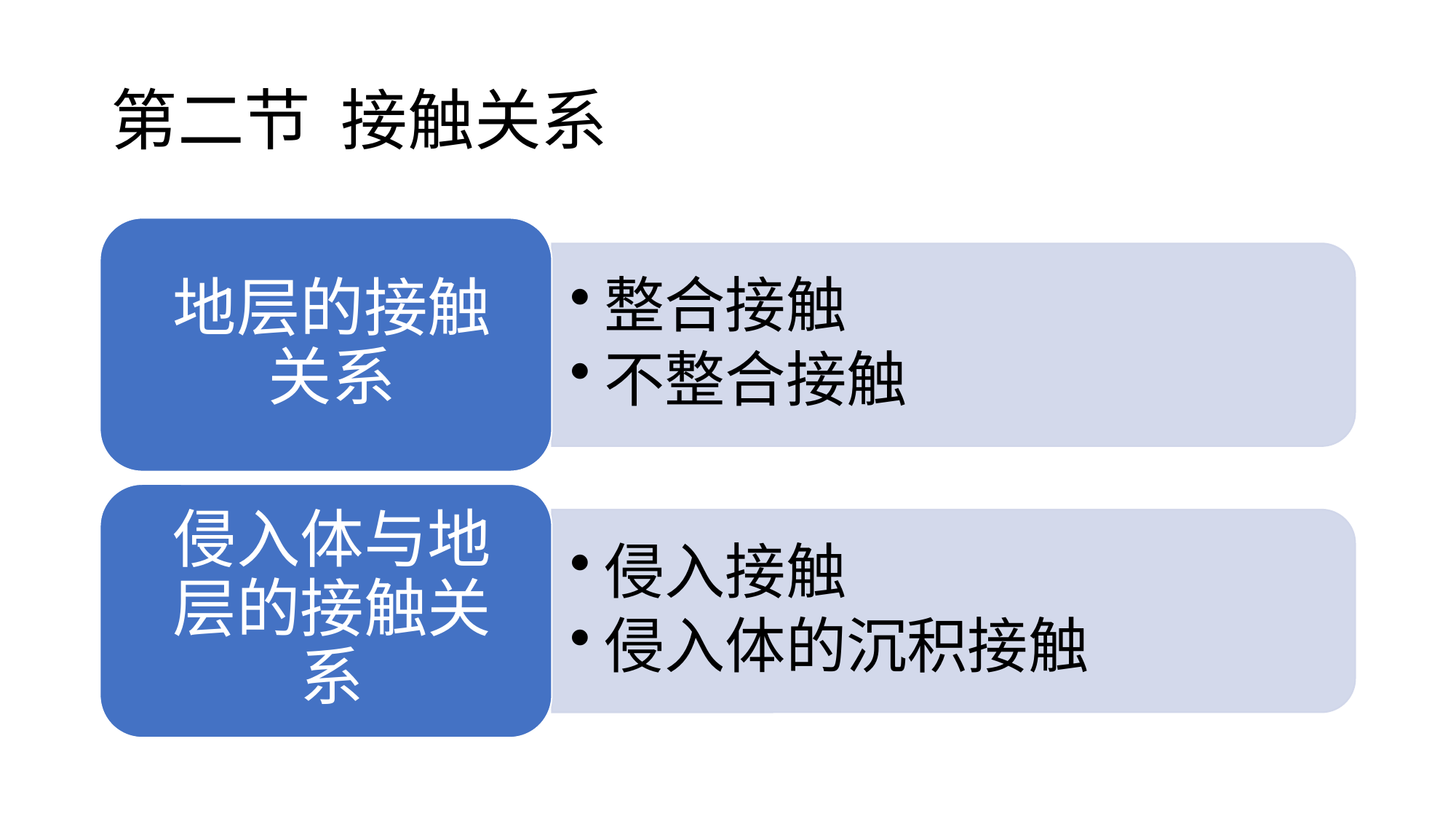

# 第二节  接触关系
整合接触
不整合接触
地层的接触关系
侵入接触
侵入体的沉积接触
侵入体与地层的接触关系